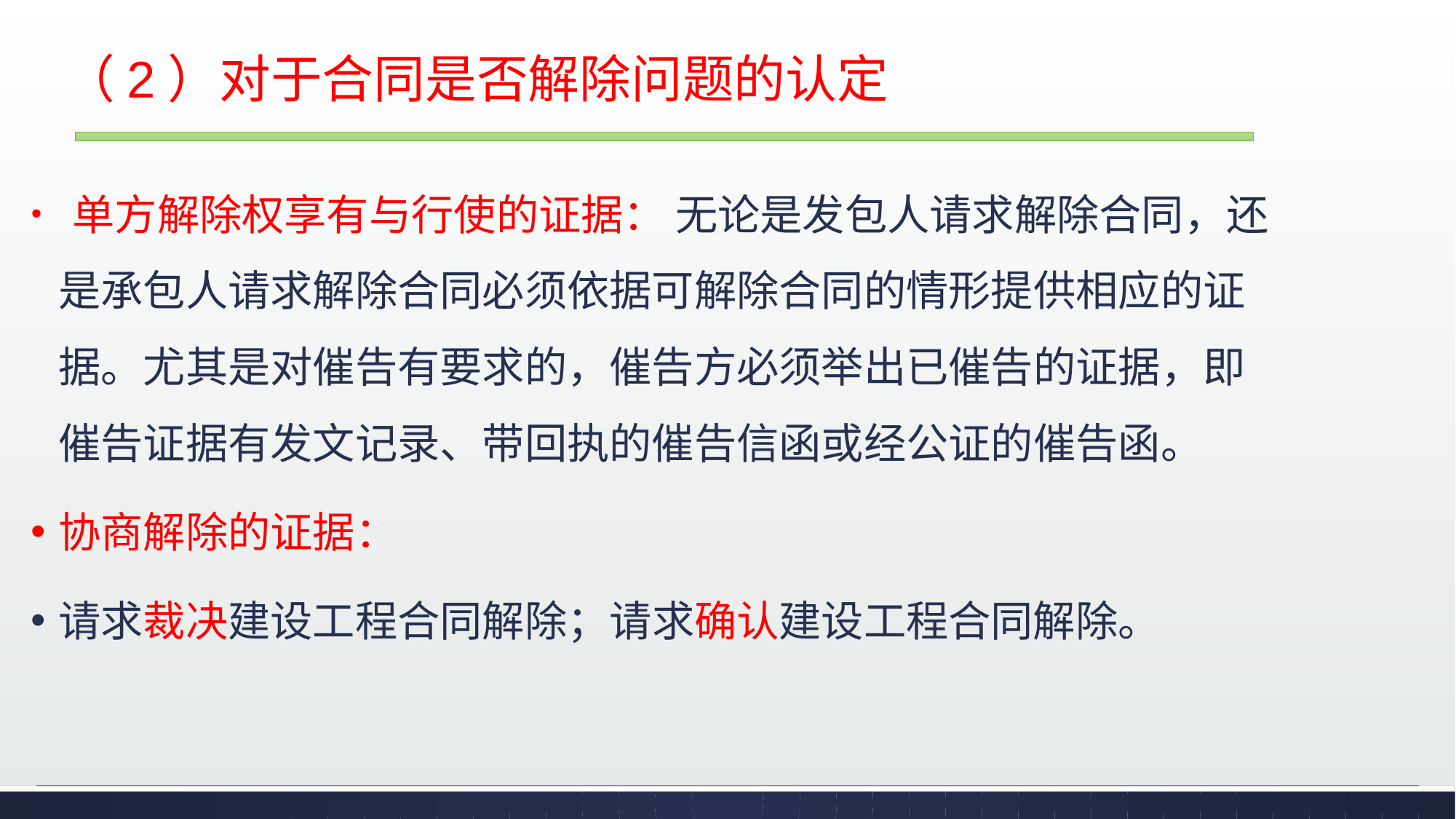

# （2）对于合同是否解除问题的认定

 单方解除权享有与行使的证据： 无论是发包人请求解除合同，还是承包人请求解除合同必须依据可解除合同的情形提供相应的证据。尤其是对催告有要求的，催告方必须举出已催告的证据，即催告证据有发文记录、带回执的催告信函或经公证的催告函。
协商解除的证据：
请求裁决建设工程合同解除；请求确认建设工程合同解除。